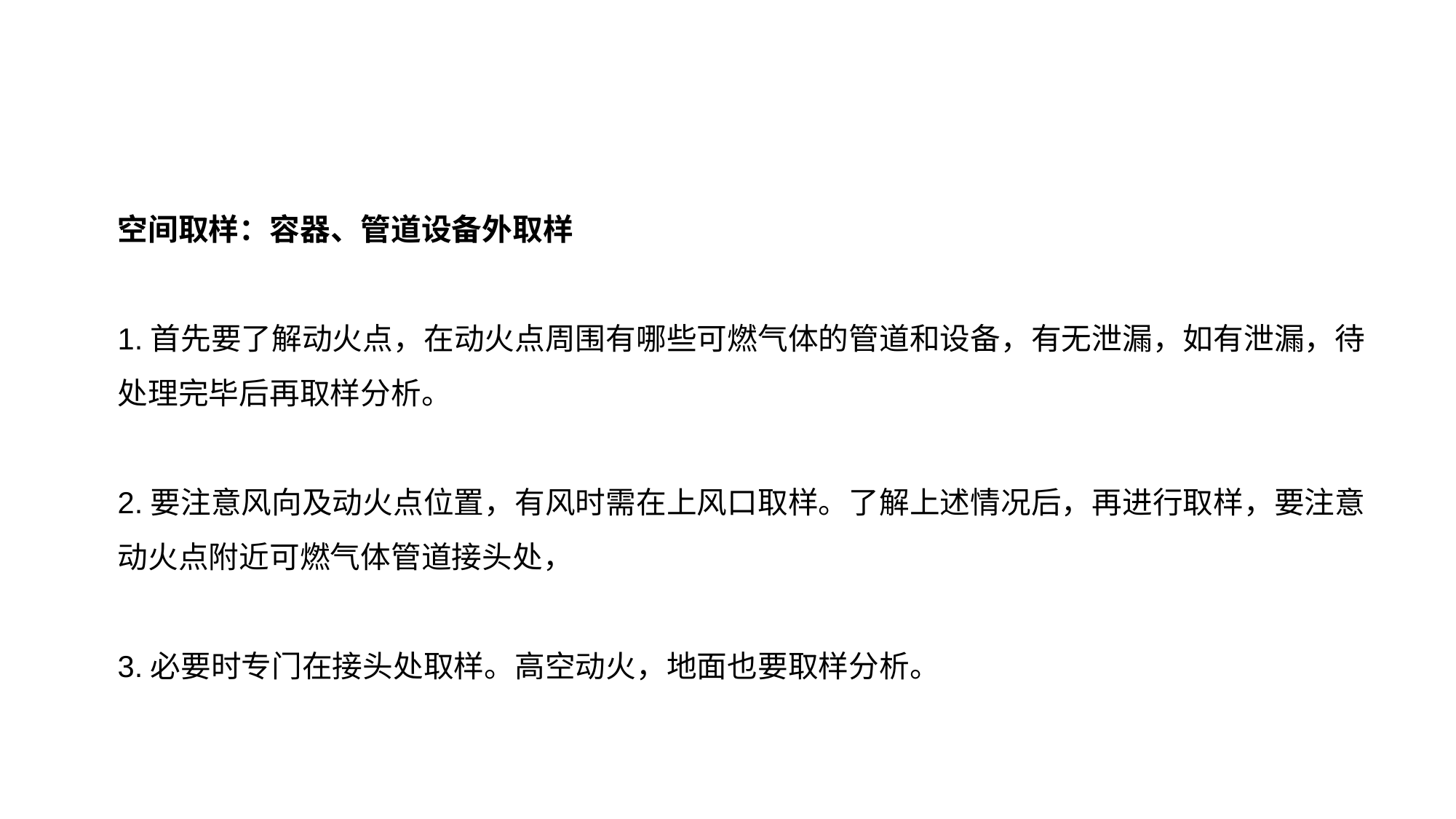

#

空间取样：容器、管道设备外取样

1.首先要了解动火点，在动火点周围有哪些可燃气体的管道和设备，有无泄漏，如有泄漏，待处理完毕后再取样分析。

2.要注意风向及动火点位置，有风时需在上风口取样。了解上述情况后，再进行取样，要注意动火点附近可燃气体管道接头处，

3.必要时专门在接头处取样。高空动火，地面也要取样分析。